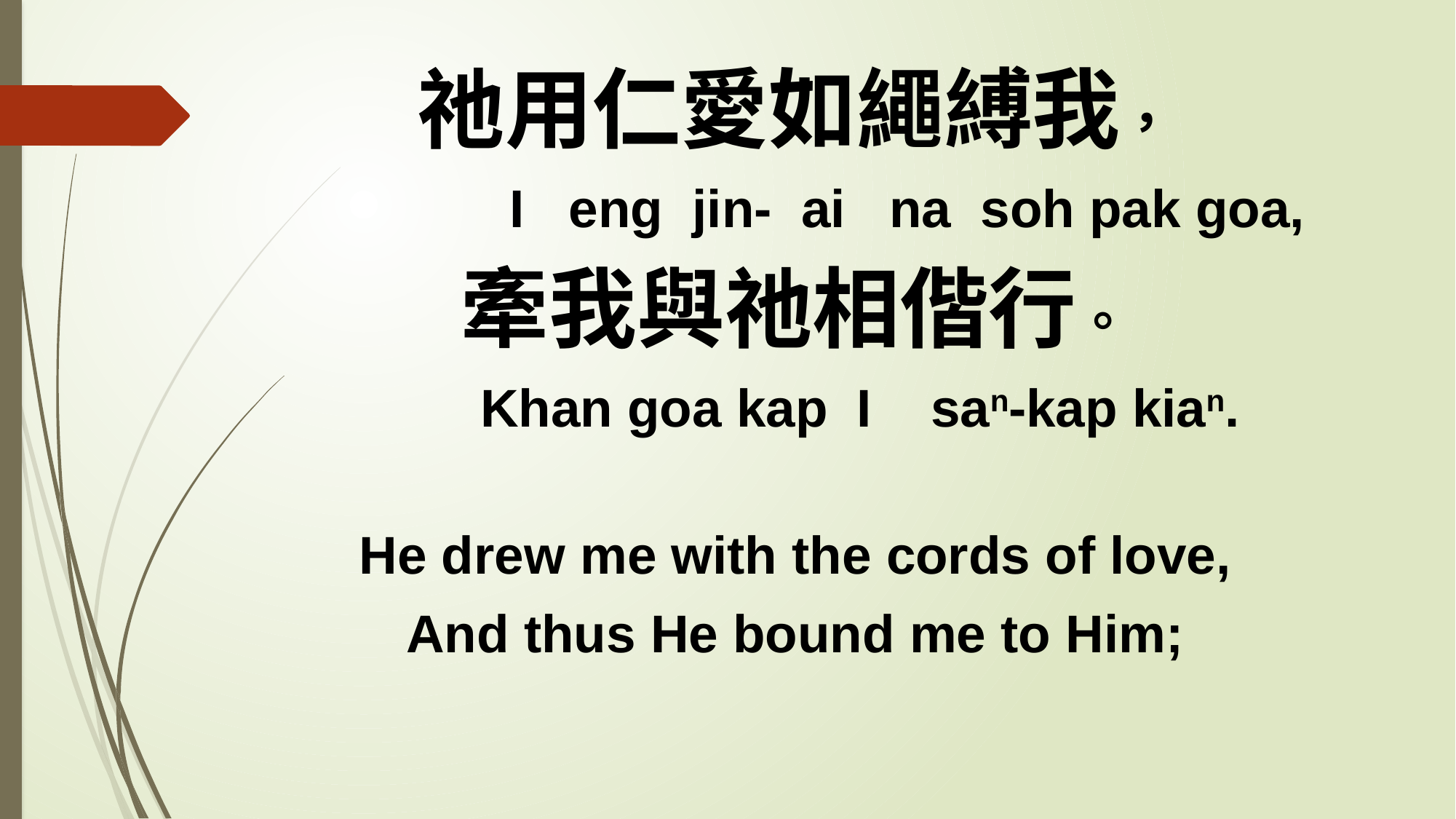

祂用仁愛如繩縛我，
                I   eng  jin-  ai   na  soh pak goa,
牽我與祂相偕行。
              Khan goa kap  I    san-kap kian.

He drew me with the cords of love,
And thus He bound me to Him;